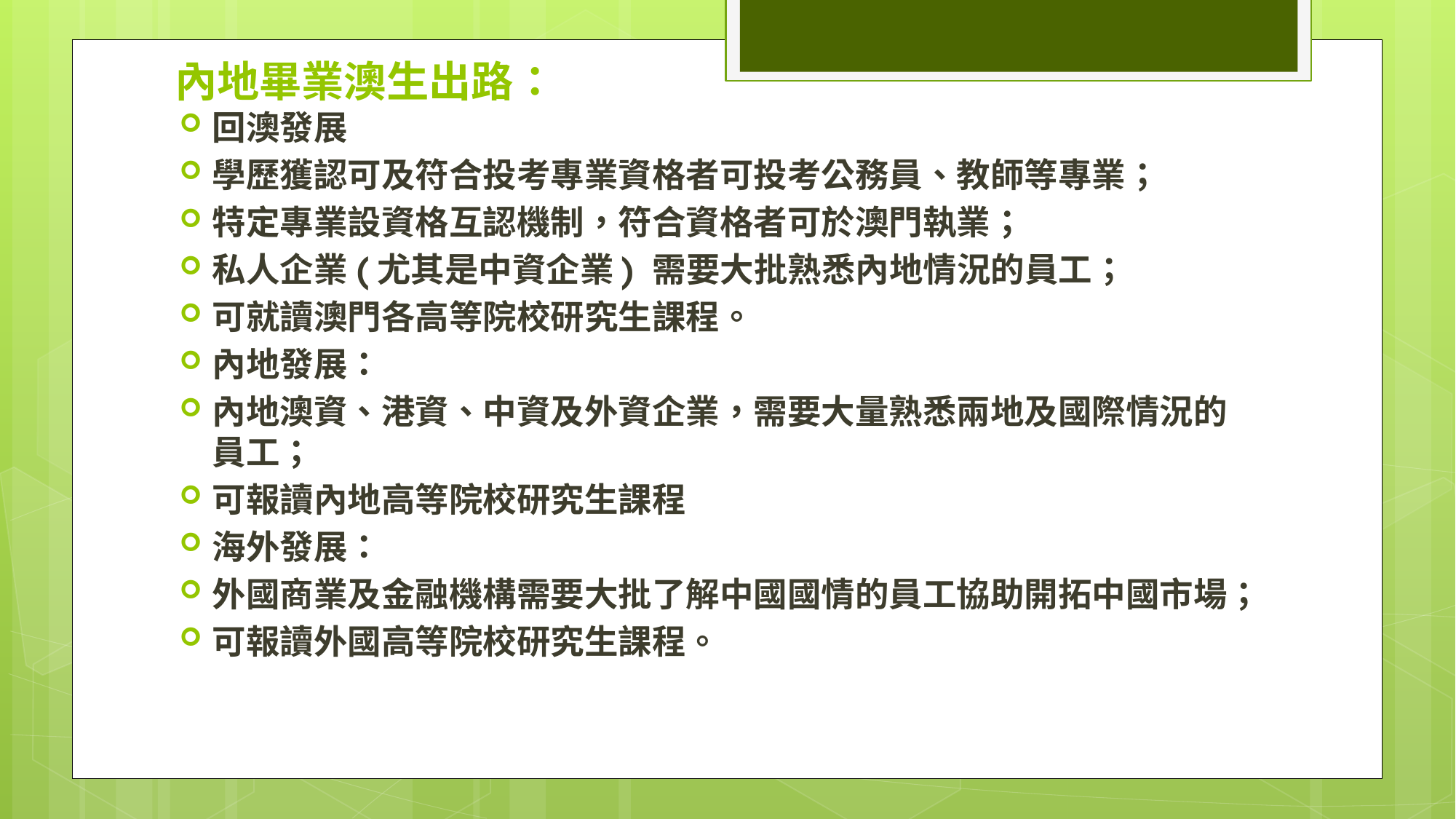

# 內地畢業澳生出路：
回澳發展
學歷獲認可及符合投考專業資格者可投考公務員、教師等專業；
特定專業設資格互認機制，符合資格者可於澳門執業；
私人企業(尤其是中資企業) 需要大批熟悉內地情況的員工；
可就讀澳門各高等院校研究生課程。
內地發展：
內地澳資、港資、中資及外資企業，需要大量熟悉兩地及國際情況的員工；
可報讀內地高等院校研究生課程
海外發展：
外國商業及金融機構需要大批了解中國國情的員工協助開拓中國市場；
可報讀外國高等院校研究生課程。